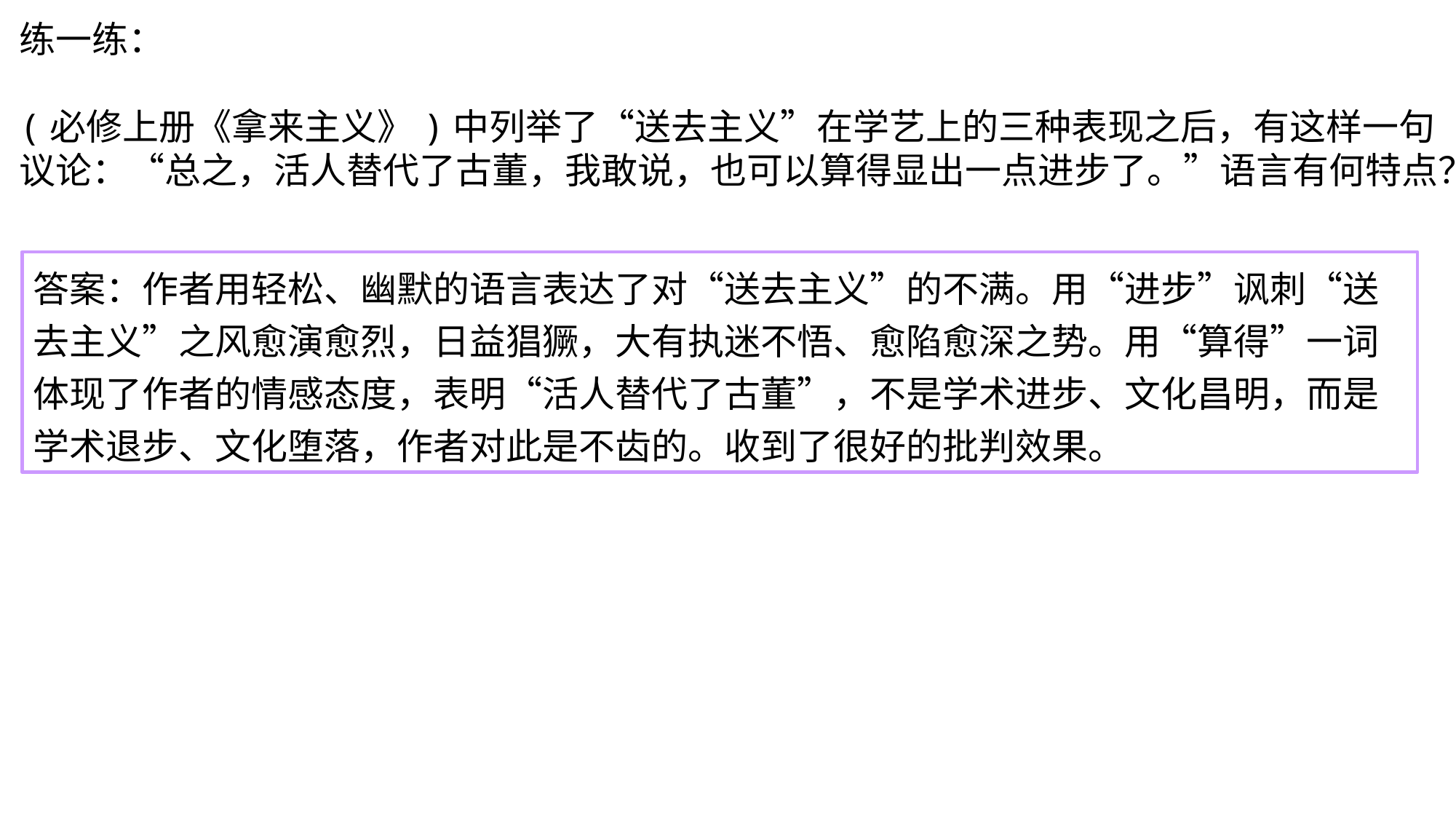

练一练：

(必修上册《拿来主义》)中列举了“送去主义”在学艺上的三种表现之后，有这样一句议论：“总之，活人替代了古董，我敢说，也可以算得显出一点进步了。”语言有何特点？

答案：作者用轻松、幽默的语言表达了对“送去主义”的不满。用“进步”讽刺“送去主义”之风愈演愈烈，日益猖獗，大有执迷不悟、愈陷愈深之势。用“算得”一词体现了作者的情感态度，表明“活人替代了古董”，不是学术进步、文化昌明，而是学术退步、文化堕落，作者对此是不齿的。收到了很好的批判效果。